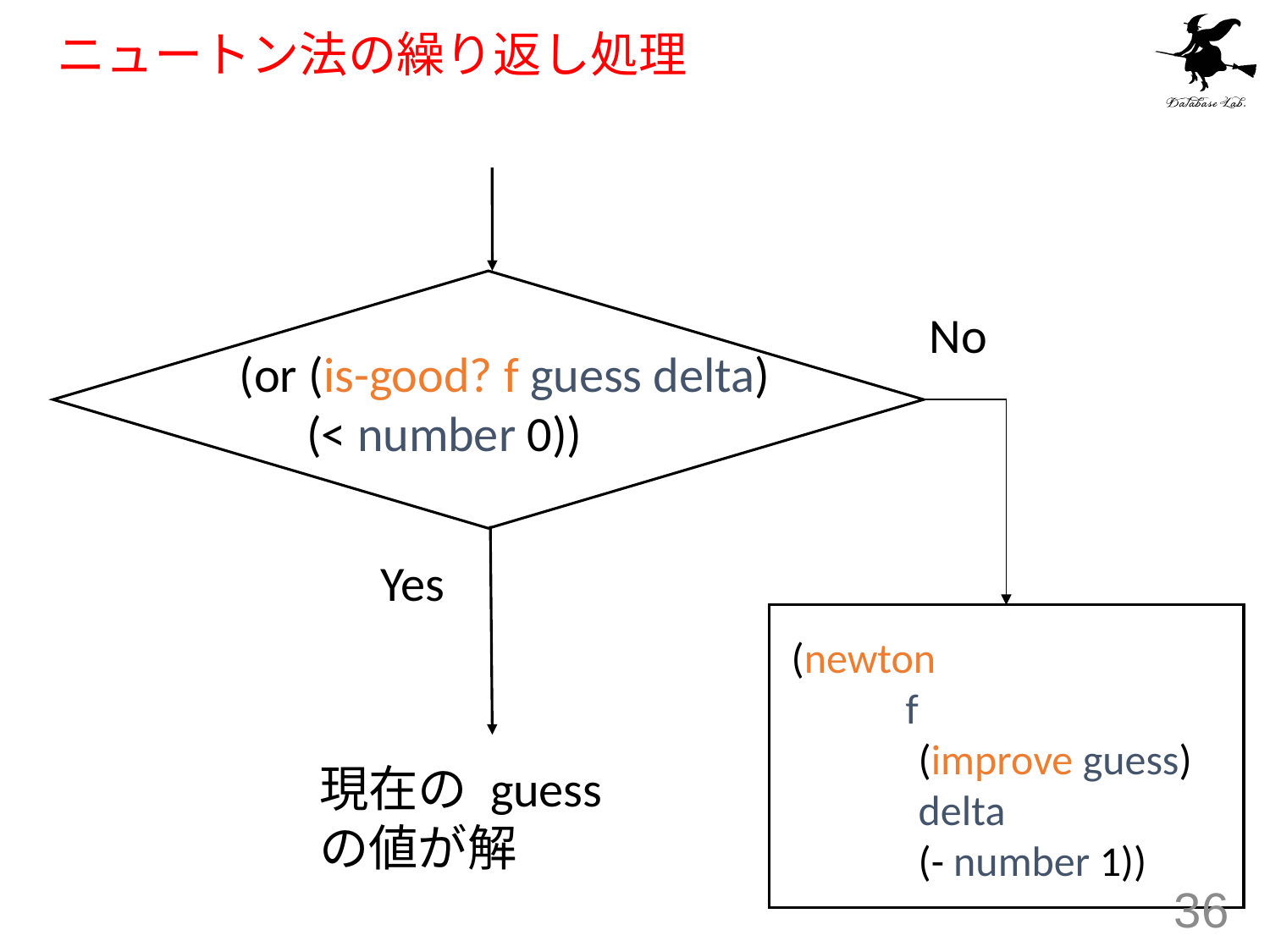

# ニュートン法の繰り返し処理

No
 (or (is-good? f guess delta)
       (< number 0))

Yes

(newton
            f
	(improve guess)
	delta
	(- number 1))
現在の guess
の値が解
36